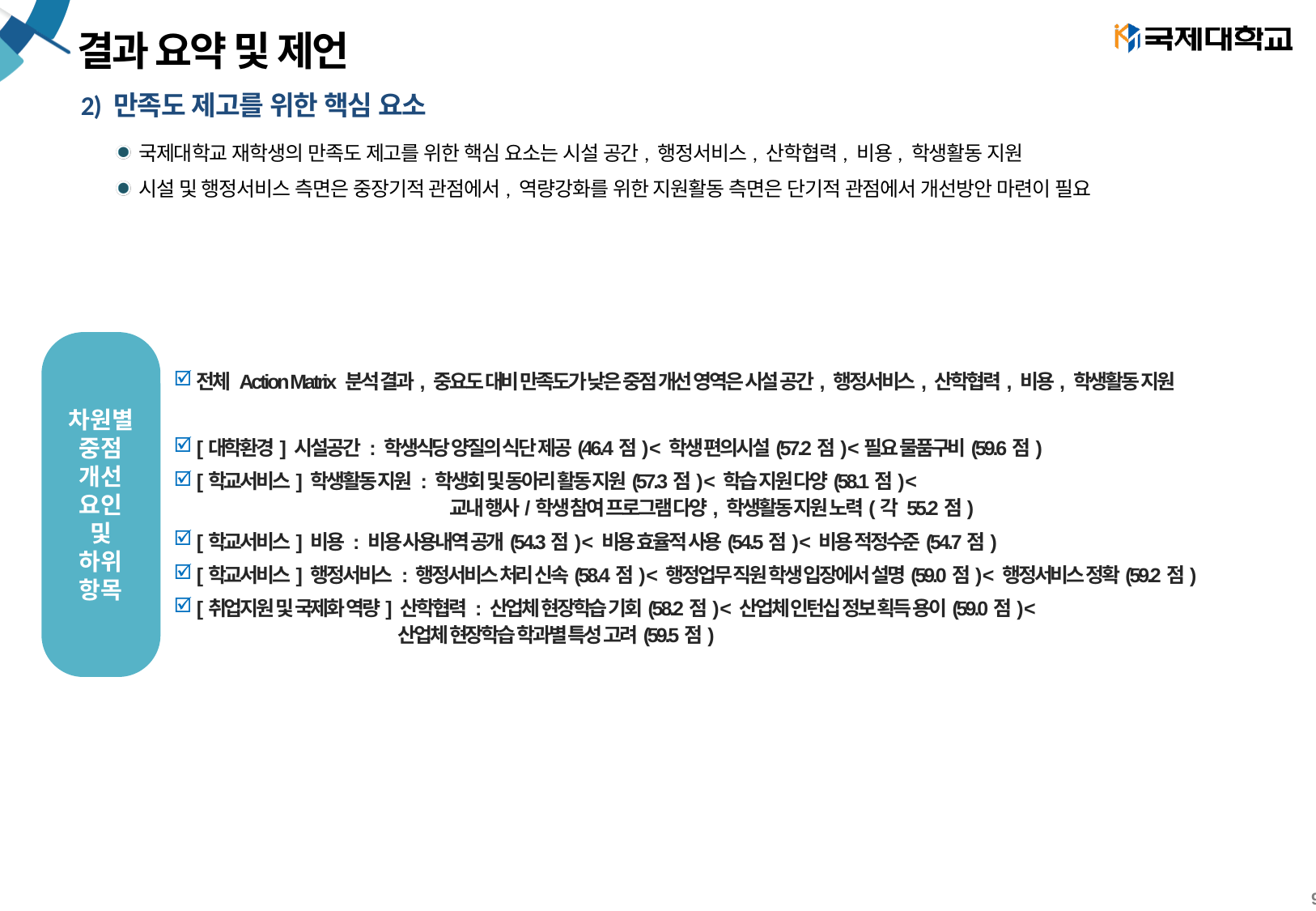

# 결과 요약 및 제언
2) 만족도 제고를 위한 핵심 요소
국제대학교 재학생의 만족도 제고를 위한 핵심 요소는 시설 공간, 행정서비스, 산학협력, 비용, 학생활동 지원
시설 및 행정서비스 측면은 중장기적 관점에서, 역량강화를 위한 지원활동 측면은 단기적 관점에서 개선방안 마련이 필요
차원별 중점
개선
요인
및
하위
항목
전체 Action Matrix 분석 결과, 중요도 대비 만족도가 낮은 중점 개선 영역은 시설 공간, 행정서비스, 산학협력, 비용, 학생활동 지원

[대학환경] 시설공간 : 학생식당 양질의 식단 제공(46.4점) < 학생 편의시설(57.2점) <필요 물품구비(59.6점)
[학교서비스] 학생활동 지원 : 학생회 및 동아리 활동 지원(57.3점) < 학습 지원 다양(58.1점) <
		 교내 행사/학생 참여 프로그램 다양, 학생활동 지원 노력(각 55.2점)
[학교서비스] 비용 : 비용 사용내역 공개(54.3점) < 비용 효율적 사용(54.5점) < 비용 적정수준(54.7점)
[학교서비스] 행정서비스 : 행정서비스 처리 신속(58.4점) < 행정업무 직원 학생 입장에서 설명(59.0점) < 행정서비스 정확(59.2점)
[취업지원 및 국제화 역량] 산학협력 : 산업체 현장학습 기회(58.2점) < 산업체 인턴십 정보 획득 용이(59.0점) <
                                                              산업체 현장학습 학과별 특성 고려(59.5점)